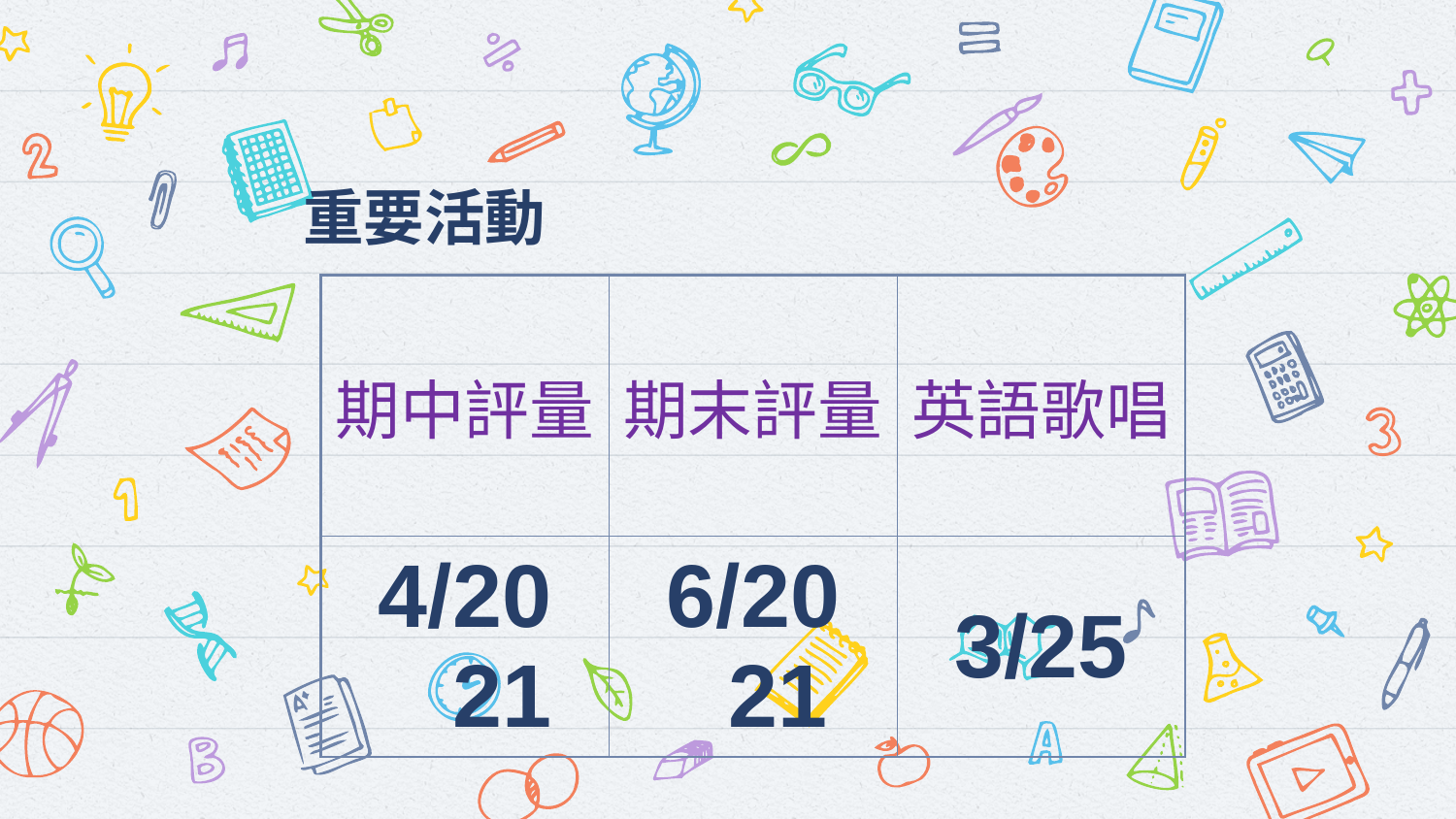

# 重要活動
| 期中評量 | 期末評量 | 英語歌唱 |
| --- | --- | --- |
| 4/20 21 | 6/20 21 | 3/25 |